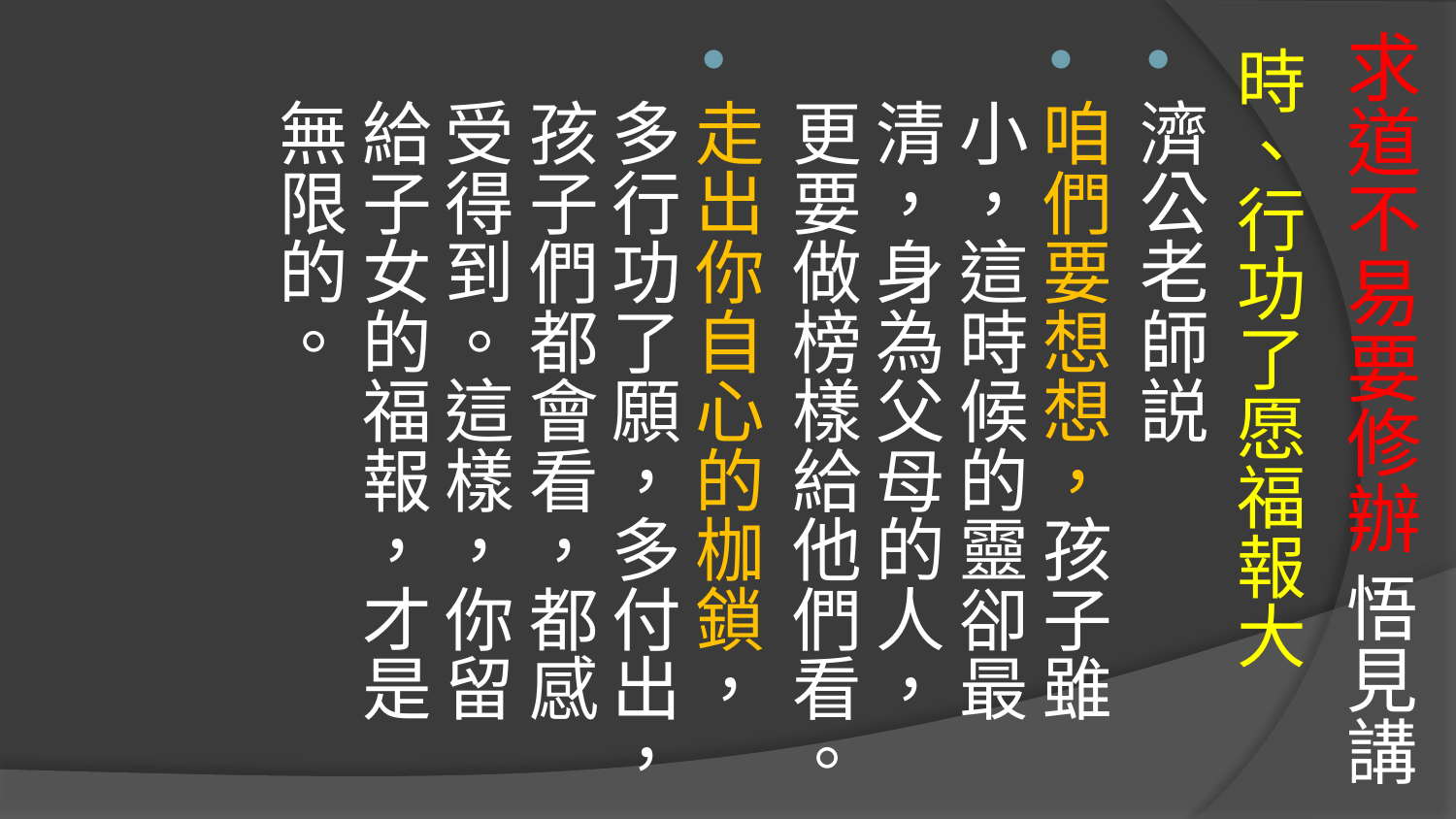

# 求道不易要修辦 悟見講
時、行功了愿福報大
濟公老師説
咱們要想想，孩子雖小，這時候的靈卻最清，身為父母的人，更要做榜樣給他們看。
走出你自心的枷鎖，多行功了願，多付出，孩子們都會看，都感受得到。這樣，你留給子女的福報，才是無限的。